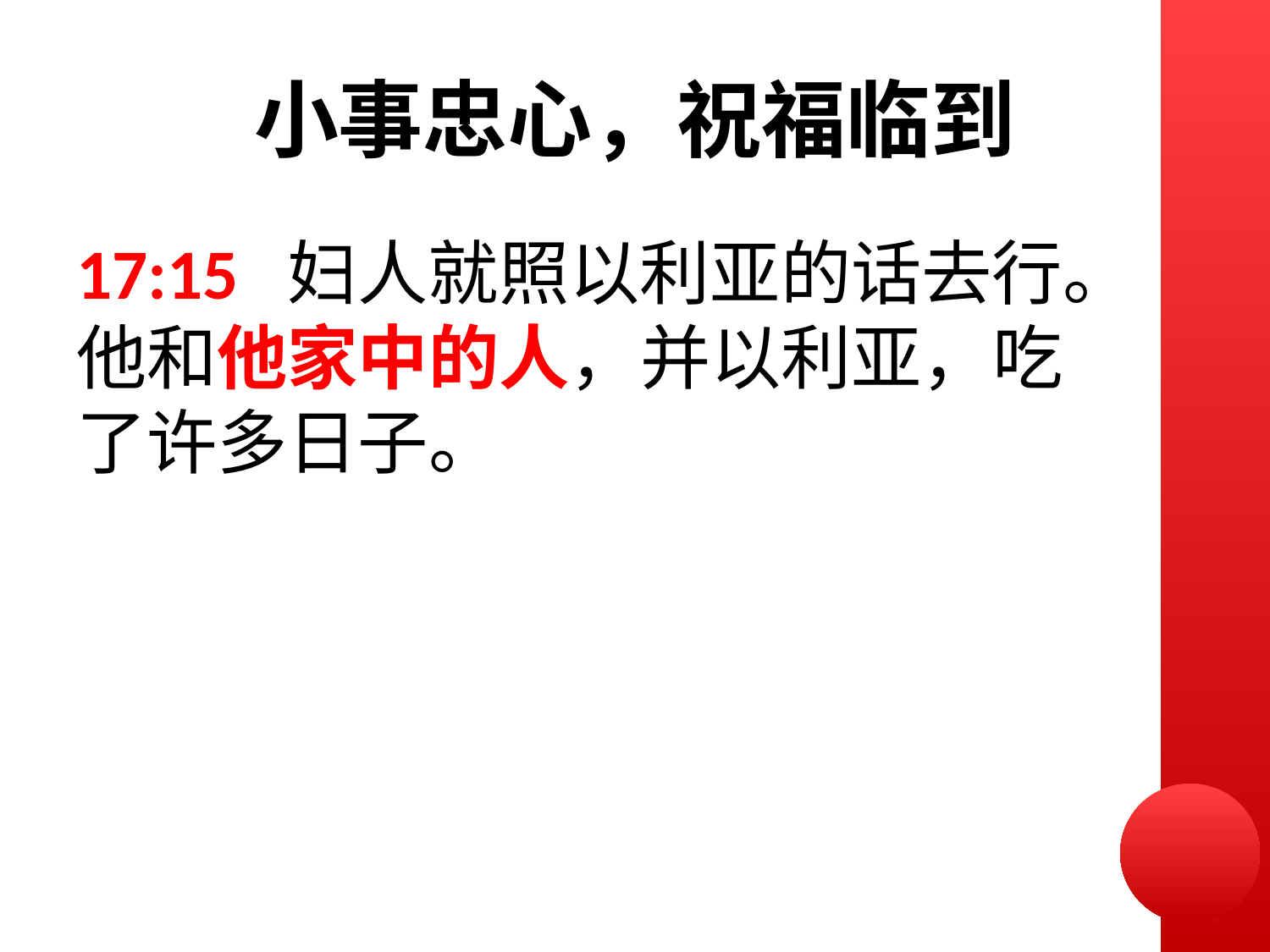

# 小事忠心，祝福临到
17:15  妇人就照以利亚的话去行。他和他家中的人，并以利亚，吃了许多日子。